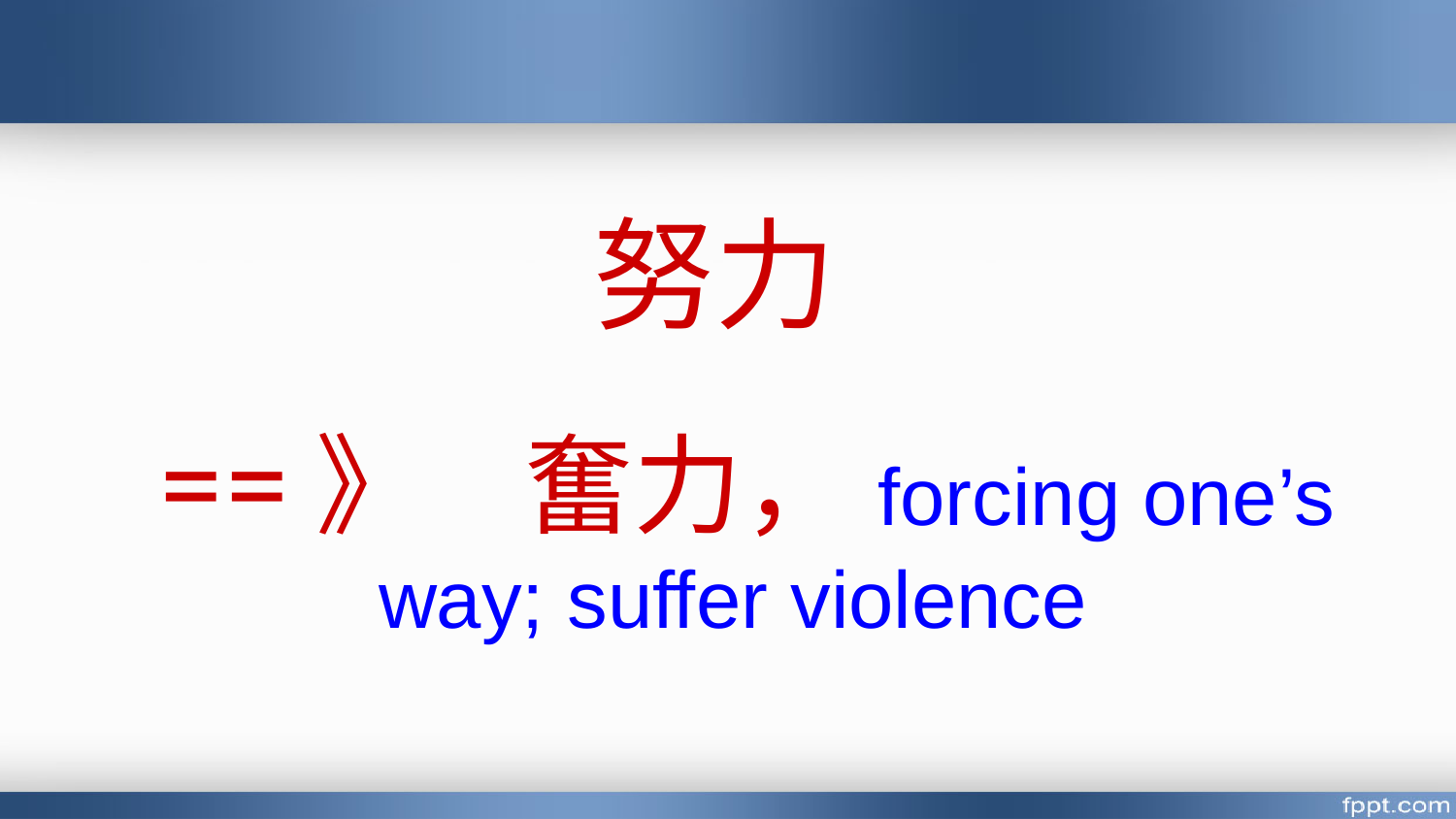

努力
==》	奮力，forcing one’s way; suffer violence